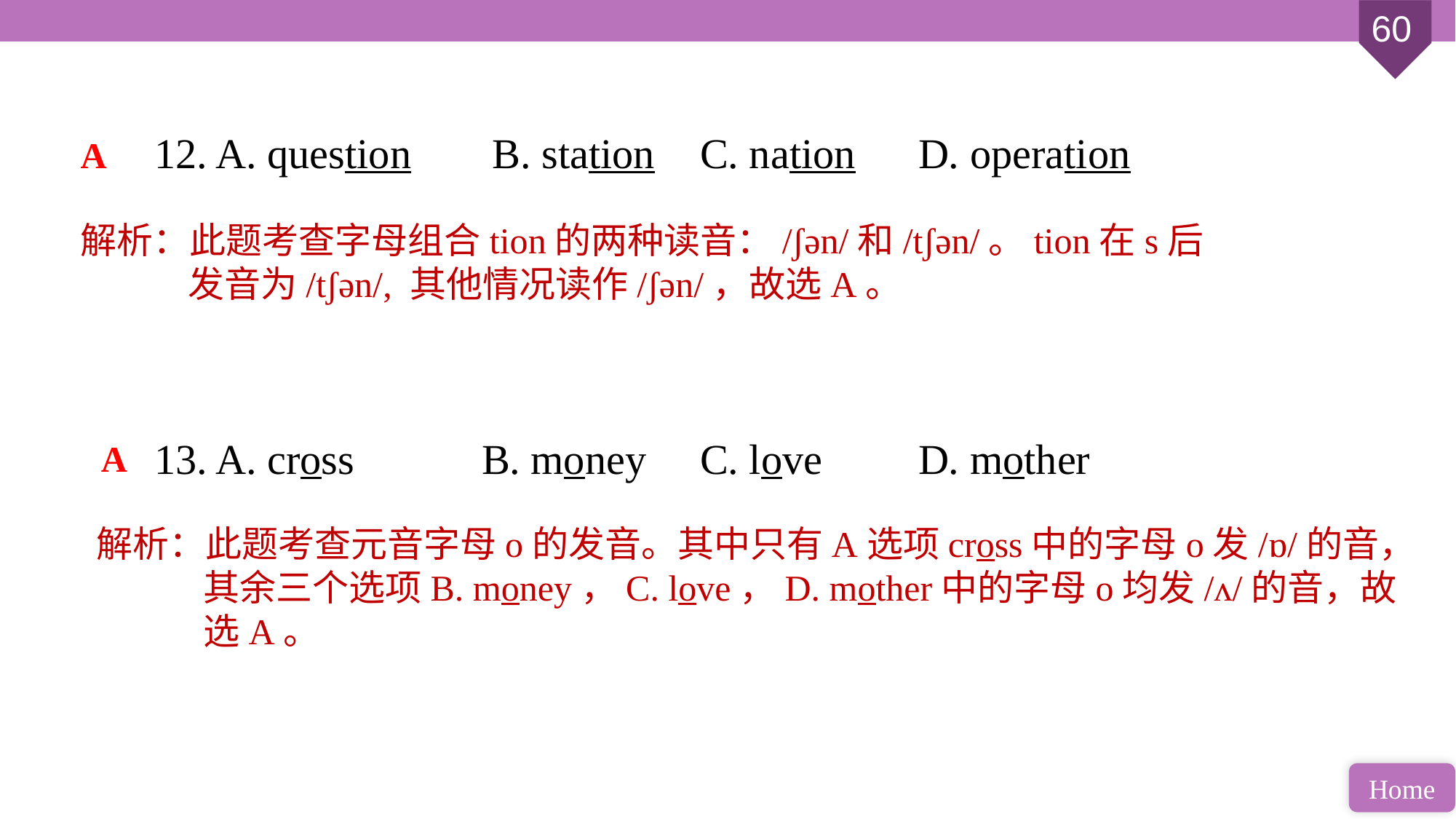

12. A. question	 B. station 	C. nation 	D. operation

13. A. cross 		B. money 	C. love 	D. mother
A
解析：此题考查字母组合tion的两种读音：/ʃən/和/tʃən/。tion在s后发音为/tʃən/, 其他情况读作/ʃən/，故选A。
A
解析：此题考查元音字母o的发音。其中只有A选项cross中的字母o发/ɒ/的音，其余三个选项B. money，C. love，D. mother中的字母o均发/ʌ/的音，故选A。